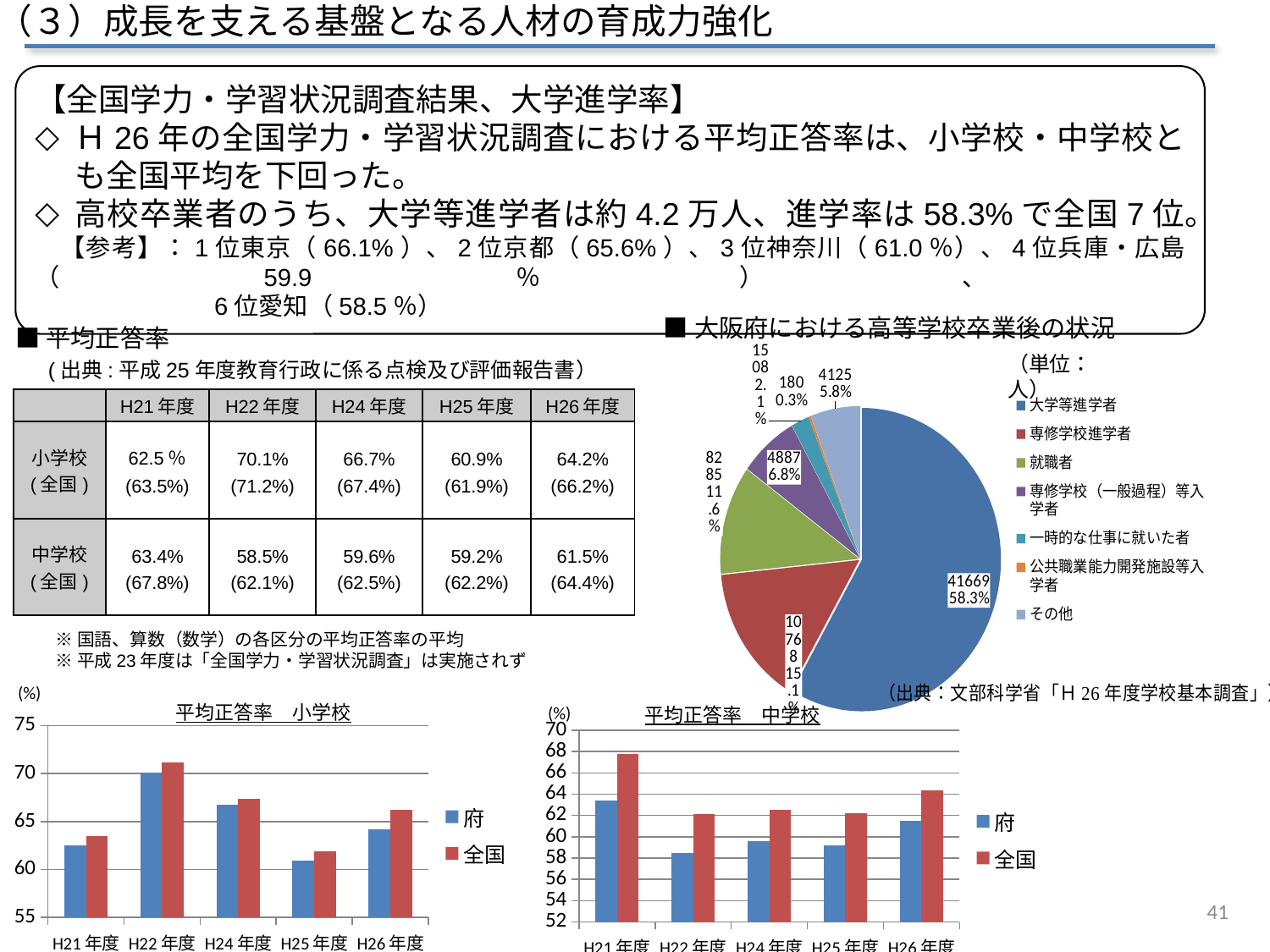

（３）成長を支える基盤となる人材の育成力強化
【全国学力・学習状況調査結果、大学進学率】
Ｈ26年の全国学力・学習状況調査における平均正答率は、小学校・中学校とも全国平均を下回った。
高校卒業者のうち、大学等進学者は約4.2万人、進学率は58.3%で全国7位。
　【参考】：1位東京（66.1%）、2位京都（65.6%）、3位神奈川（61.0％）、4位兵庫・広島（59.9％）、
　　　　　　　6位愛知（58.5％）
■大阪府における高等学校卒業後の状況
■平均正答率

### Chart

| Category | 大阪 | 全国 |
|---|---|---|
| 大学等進学者 | 41669.0 | 563268.0 |
| 専修学校進学者 | 10768.0 | 178530.0 |
| 就職者 | 8285.0 | 182706.0 |
| 専修学校（一般過程）等入学者 | 4887.0 | 56638.0 |
| 一時的な仕事に就いた者 | 1508.0 | 11956.0 |
| 公共職業能力開発施設等入学者 | 180.0 | 6408.0 |
| その他 | 4125.0 | 476876.0 |
（単位：人）
(出典:平成25年度教育行政に係る点検及び評価報告書）
|  | H21年度 | H22年度 | H24年度 | H25年度 | H26年度 |
| --- | --- | --- | --- | --- | --- |
| 小学校 (全国) | 62.5％ (63.5%) | 70.1% (71.2%) | 66.7% (67.4%) | 60.9% (61.9%) | 64.2% (66.2%) |
| 中学校 (全国) | 63.4% (67.8%) | 58.5% (62.1%) | 59.6% (62.5%) | 59.2% (62.2%) | 61.5% (64.4%) |
※国語、算数（数学）の各区分の平均正答率の平均
※平成23年度は「全国学力・学習状況調査」は実施されず
(%)
平均正答率　小学校
(%)
平均正答率　中学校

### Chart

| Category | 府 | 全国 |
|---|---|---|
| H21年度 | 62.5 | 63.5 |
| H22年度 | 70.1 | 71.2 |
| H24年度 | 66.7 | 67.4 |
| H25年度 | 60.9 | 61.9 |
| H26年度 | 64.2 | 66.2 |

### Chart

| Category | 府 | 全国 |
|---|---|---|
| H21年度 | 63.4 | 67.8 |
| H22年度 | 58.5 | 62.1 |
| H24年度 | 59.6 | 62.5 |
| H25年度 | 59.2 | 62.2 |
| H26年度 | 61.5 | 64.4 |
41